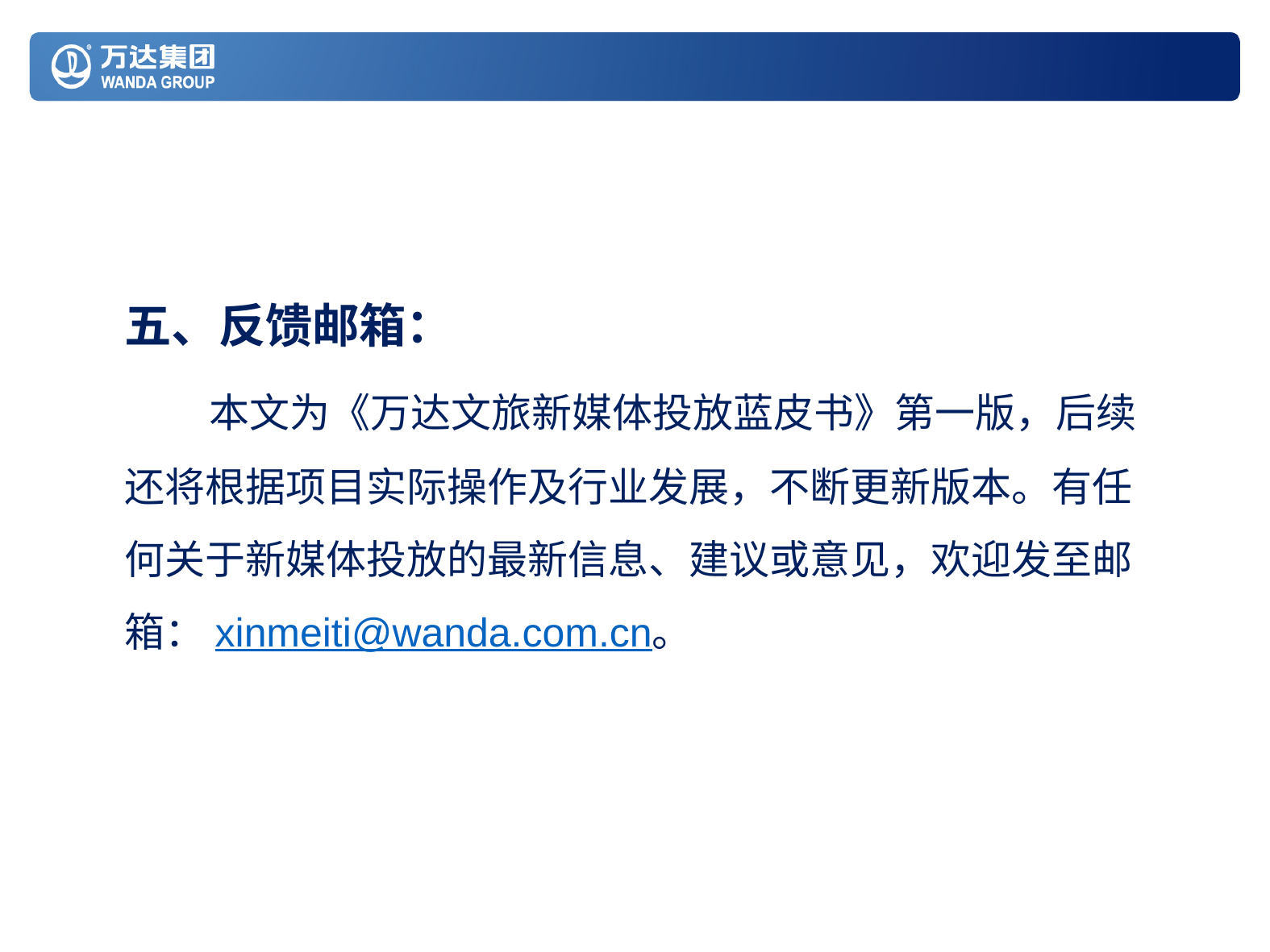

五、反馈邮箱：
       本文为《万达文旅新媒体投放蓝皮书》第一版，后续还将根据项目实际操作及行业发展，不断更新版本。有任何关于新媒体投放的最新信息、建议或意见，欢迎发至邮箱：xinmeiti@wanda.com.cn。